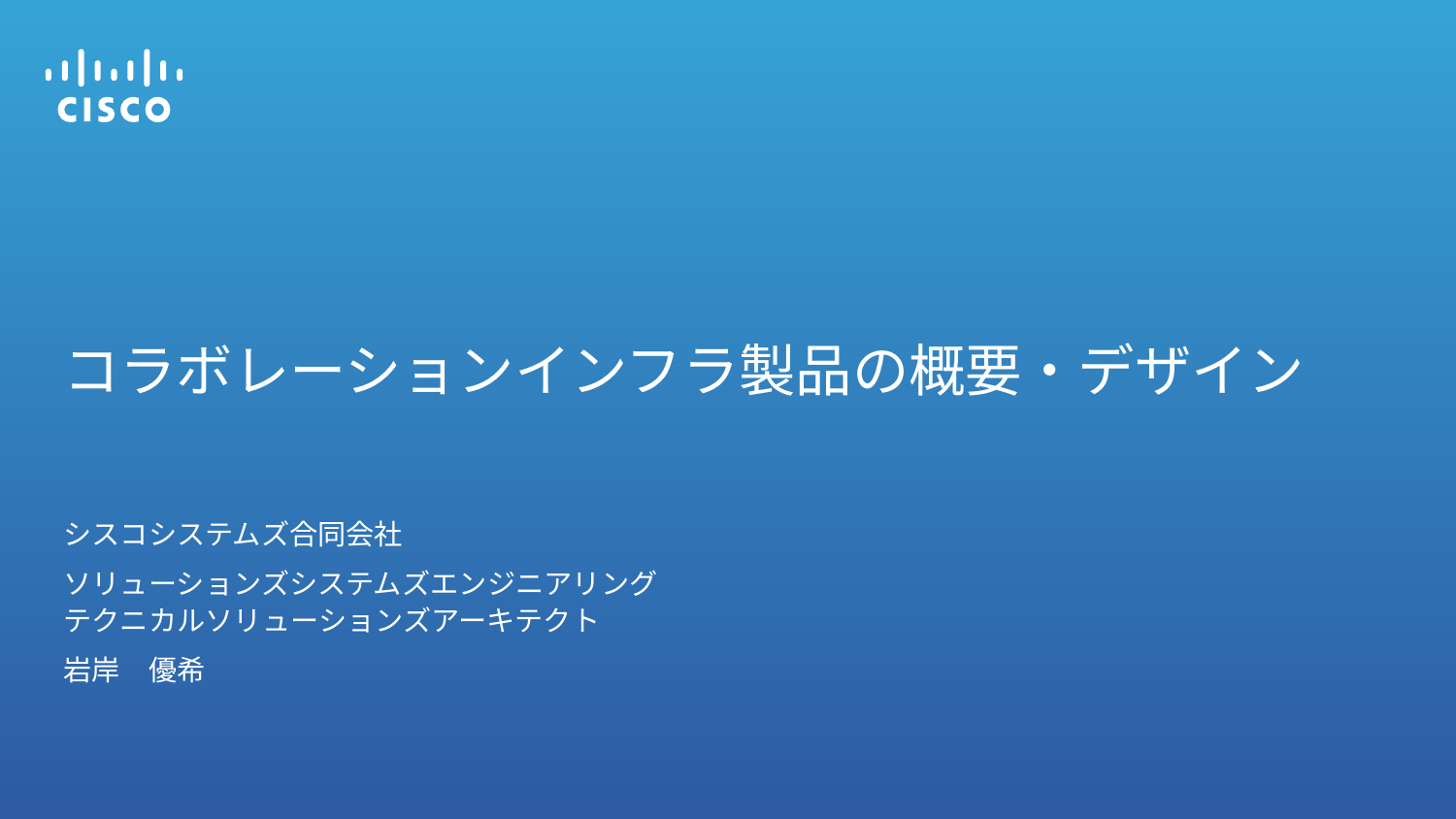

# コラボレーションインフラ製品の概要・デザイン
シスコシステムズ合同会社
ソリューションズシステムズエンジニアリング
テクニカルソリューションズアーキテクト
岩岸　優希